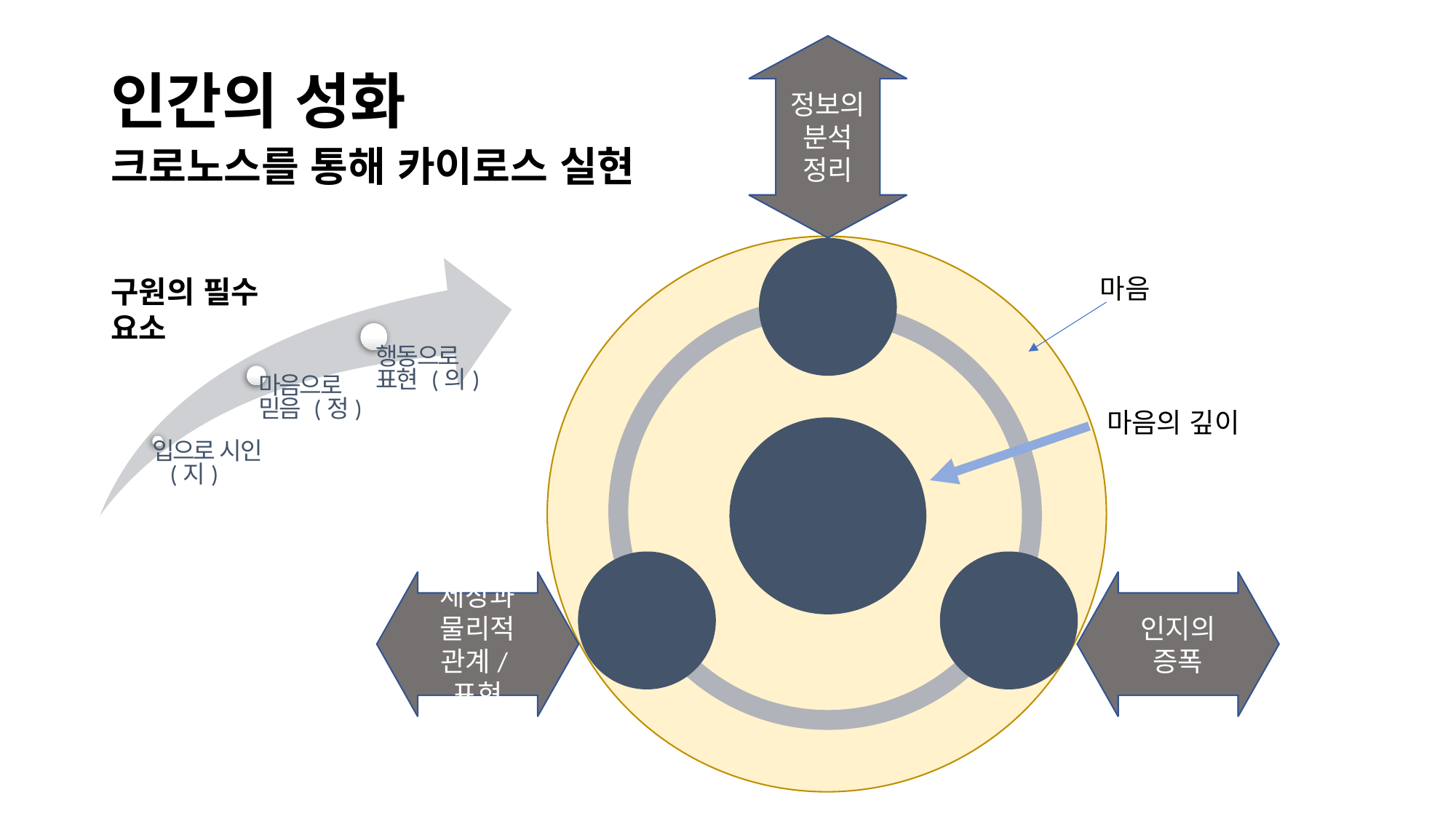

정보의 분석 정리
# 인간의 성화 크로노스를 통해 카이로스 실현
입으로 시인   (지)
마음으로 믿음 (정)
행동으로 표현 (의)

마음
영혼
(the soul, inner heart)
지 (intellect, mind)
정
(heart, perceptive)
의
(will, interactive)
구원의 필수 요소
마음의 깊이
세상과 물리적 관계/표현
인지의 증폭